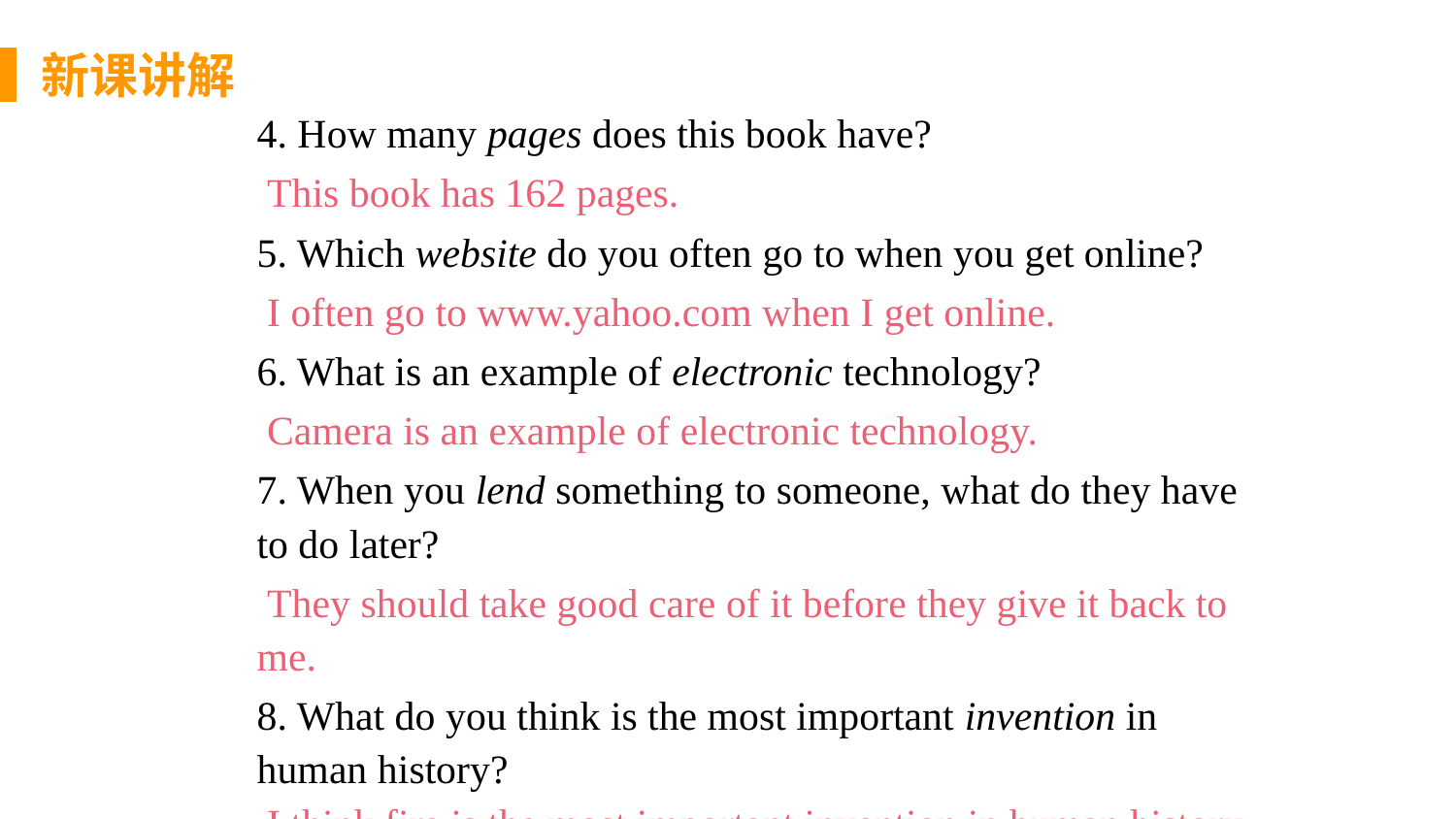

新课讲解

4. How many pages does this book have?
 This book has 162 pages.
5. Which website do you often go to when you get online?
 I often go to www.yahoo.com when I get online.
6. What is an example of electronic technology?
 Camera is an example of electronic technology.
7. When you lend something to someone, what do they have to do later?
 They should take good care of it before they give it back to me.
8. What do you think is the most important invention in human history?
 I think fire is the most important invention in human history.